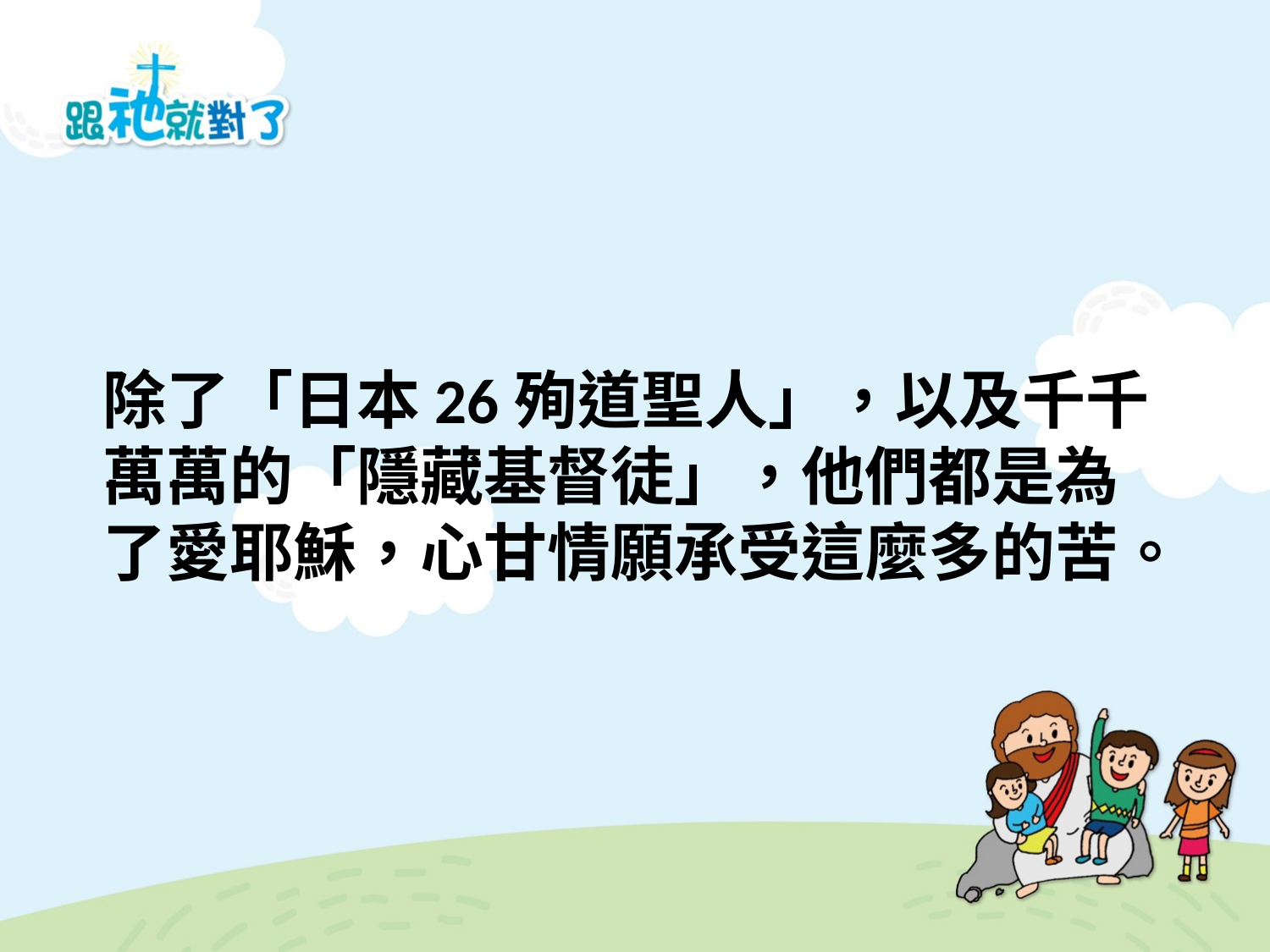

除了「日本26殉道聖人」，以及千千萬萬的「隱藏基督徒」，他們都是為了愛耶穌，心甘情願承受這麼多的苦。